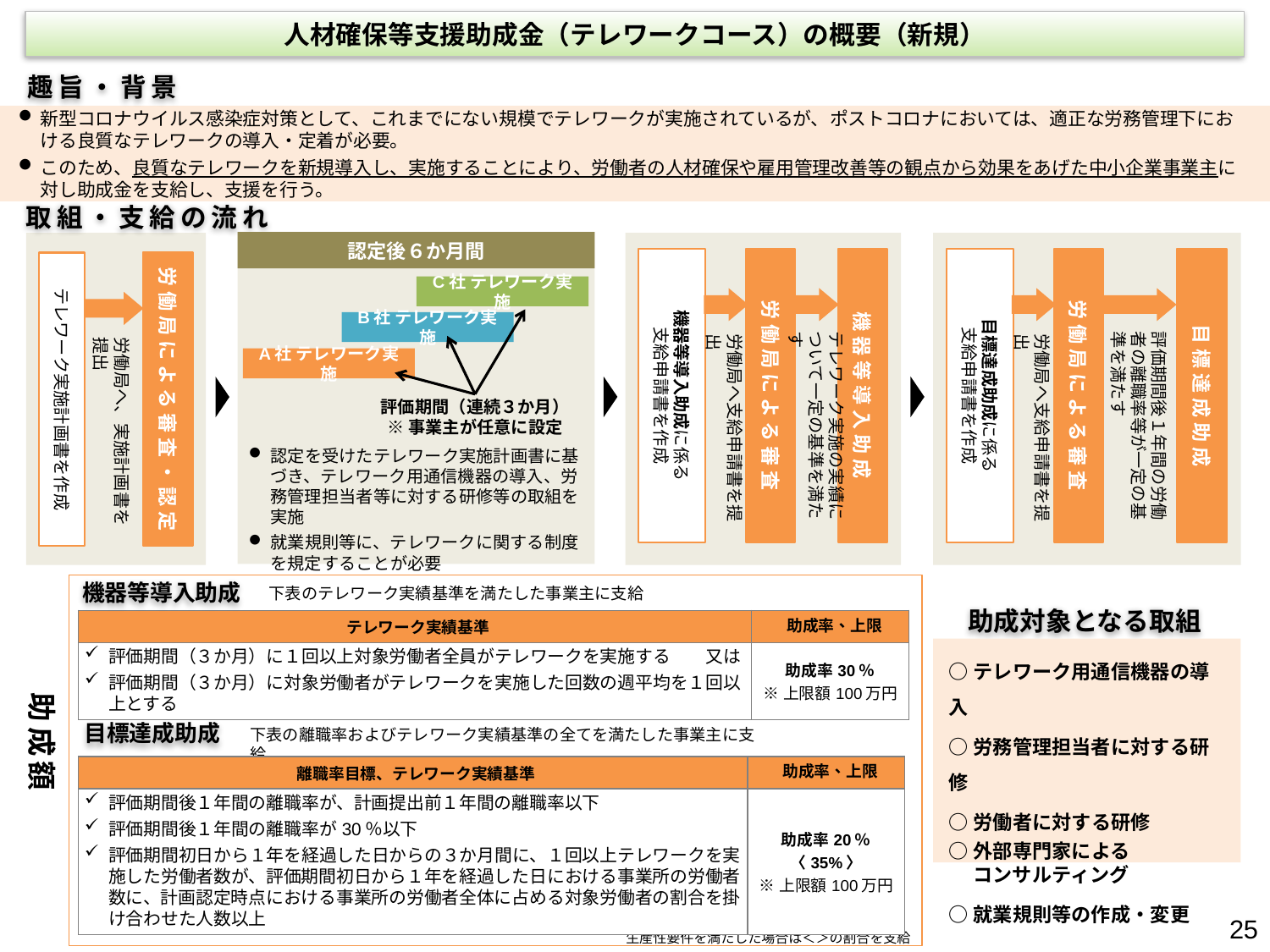

人材確保等支援助成金（テレワークコース）の概要（新規）
趣旨・背景
新型コロナウイルス感染症対策として、これまでにない規模でテレワークが実施されているが、ポストコロナにおいては、適正な労務管理下における良質なテレワークの導入・定着が必要。
このため、良質なテレワークを新規導入し、実施することにより、労働者の人材確保や雇用管理改善等の観点から効果をあげた中小企業事業主に対し助成金を支給し、支援を行う。
取組・支給の流れ

認定後６か月間

労働局による審査
機器等導入助成
労働局による審査
目標達成助成
機器等導入助成に係る
支給申請書を作成
目標達成助成に係る
支給申請書を作成
労働局による審査・認定
テレワーク実施計画書を作成
C社 テレワーク実施

B社 テレワーク実施
テレワーク実施の実績に
ついて一定の基準を満たす
評価期間後１年間の労働者の離職率等が一定の基準を満たす
労働局へ支給申請書を提出
労働局へ支給申請書を提出
労働局へ、実施計画書を提出
A社 テレワーク実施

評価期間（連続３か月）
※事業主が任意に設定
認定を受けたテレワーク実施計画書に基づき、テレワーク用通信機器の導入、労務管理担当者等に対する研修等の取組を実施
就業規則等に、テレワークに関する制度を規定することが必要
機器等導入助成
助成額

下表のテレワーク実績基準を満たした事業主に支給
助成対象となる取組
| テレワーク実績基準 | 助成率、上限 |
| --- | --- |
| 評価期間（３か月）に１回以上対象労働者全員がテレワークを実施する　　又は 評価期間（３か月）に対象労働者がテレワークを実施した回数の週平均を１回以上とする | 助成率30％ ※上限額100万円 |

○テレワーク用通信機器の導入
○労務管理担当者に対する研修
○労働者に対する研修
○外部専門家による
　 コンサルティング
○就業規則等の作成・変更
目標達成助成
下表の離職率およびテレワーク実績基準の全てを満たした事業主に支給
| 離職率目標、テレワーク実績基準 | 助成率、上限 |
| --- | --- |
| 評価期間後１年間の離職率が、計画提出前１年間の離職率以下 評価期間後１年間の離職率が30％以下 評価期間初日から１年を経過した日からの３か月間に、１回以上テレワークを実施した労働者数が、評価期間初日から１年を経過した日における事業所の労働者数に、計画認定時点における事業所の労働者全体に占める対象労働者の割合を掛け合わせた人数以上 | 助成率20％ 〈35%〉 ※上限額100万円 |
25
生産性要件を満たした場合は＜＞の割合を支給